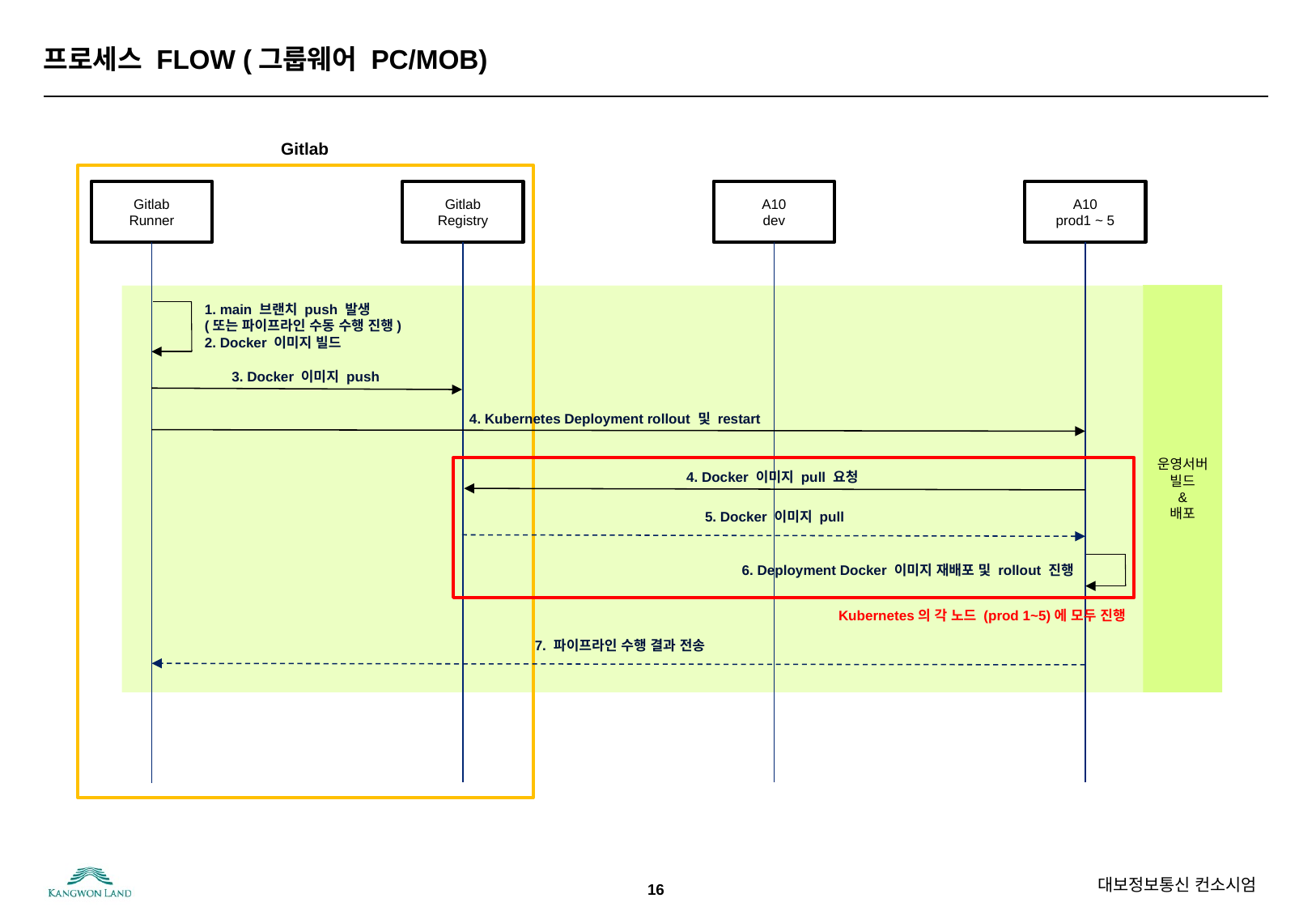

# 프로세스 FLOW (그룹웨어 PC/MOB)
Gitlab

Gitlab
Runner
Gitlab
Registry
A10
dev
A10
prod1 ~ 5
운영서버 빌드
&
배포

1. main 브랜치 push 발생
(또는 파이프라인 수동 수행 진행)
2. Docker 이미지 빌드
3. Docker 이미지 push
4. Kubernetes Deployment rollout 및 restart

4. Docker 이미지 pull 요청
5. Docker 이미지 pull
6. Deployment Docker 이미지 재배포 및 rollout 진행
Kubernetes의 각 노드 (prod 1~5)에 모두 진행
7. 파이프라인 수행 결과 전송
16